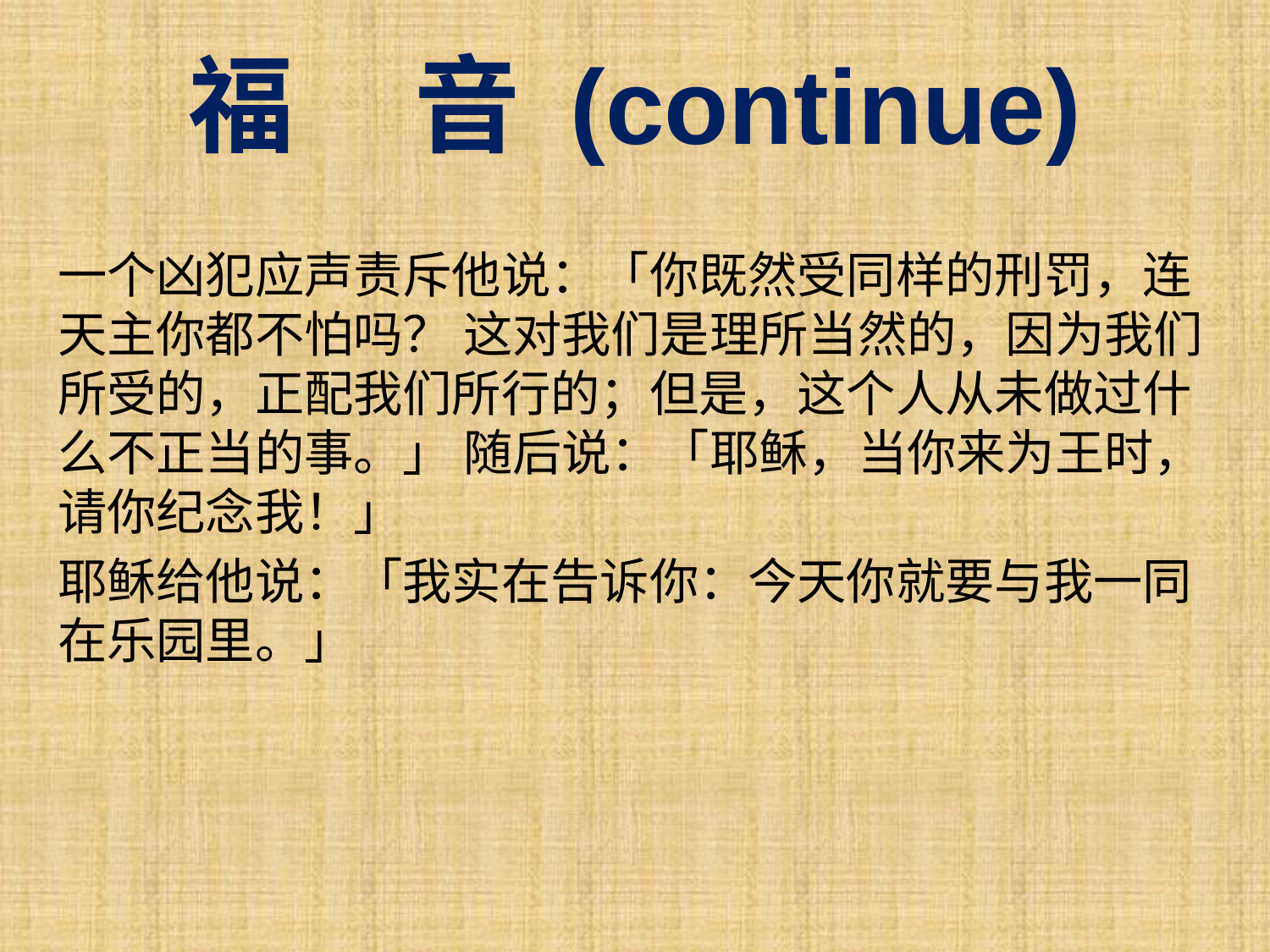

福     音 (continue)

一个凶犯应声责斥他说：「你既然受同样的刑罚，连天主你都不怕吗？ 这对我们是理所当然的，因为我们所受的，正配我们所行的；但是，这个人从未做过什么不正当的事。」 随后说：「耶稣，当你来为王时，请你纪念我！」
耶稣给他说：「我实在告诉你：今天你就要与我一同在乐园里。」